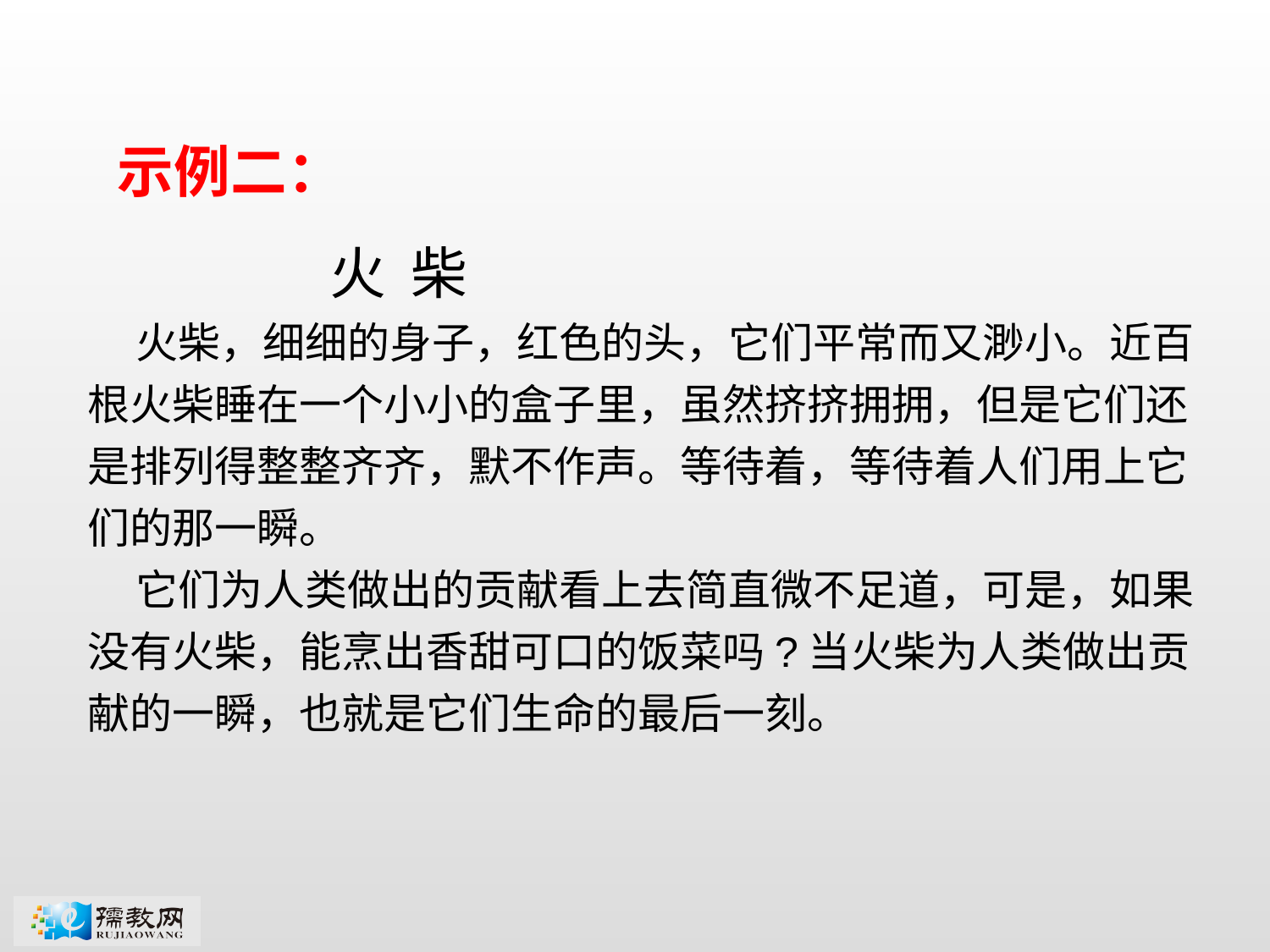

示例二：
                  火  柴
    火柴，细细的身子，红色的头，它们平常而又渺小。近百根火柴睡在一个小小的盒子里，虽然挤挤拥拥，但是它们还是排列得整整齐齐，默不作声。等待着，等待着人们用上它们的那一瞬。
    它们为人类做出的贡献看上去简直微不足道，可是，如果没有火柴，能烹出香甜可口的饭菜吗?当火柴为人类做出贡献的一瞬，也就是它们生命的最后一刻。